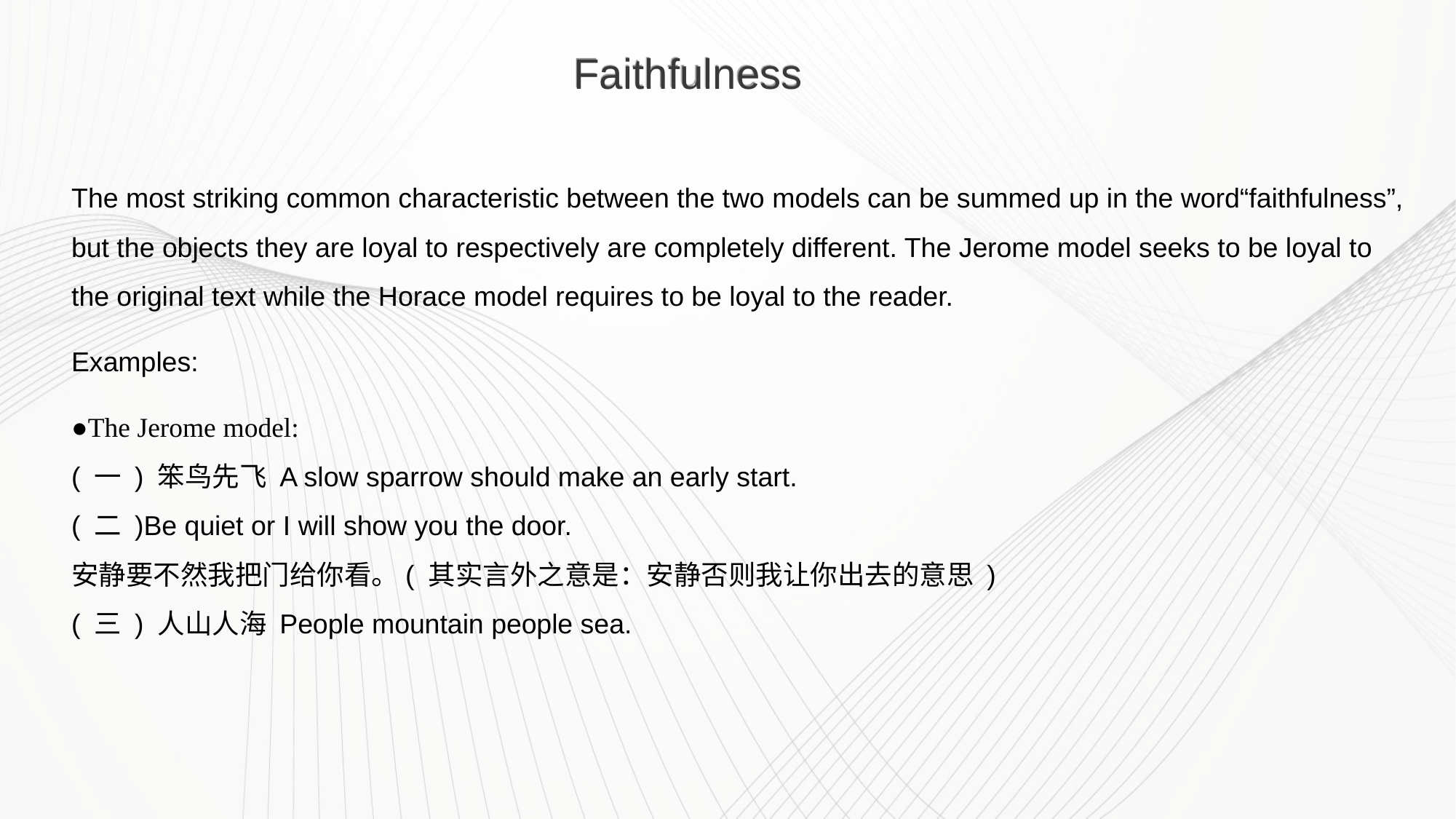

Faithfulness
The most striking common characteristic between the two models can be summed up in the word“faithfulness”, but the objects they are loyal to respectively are completely different. The Jerome model seeks to be loyal to the original text while the Horace model requires to be loyal to the reader.
Examples:
●The Jerome model:
( 一 ) 笨鸟先飞 A slow sparrow should make an early start.
( 二 )Be quiet or I will show you the door.
安静要不然我把门给你看。( 其实言外之意是：安静否则我让你出去的意思 )
( 三 ) 人山人海 People mountain people sea.